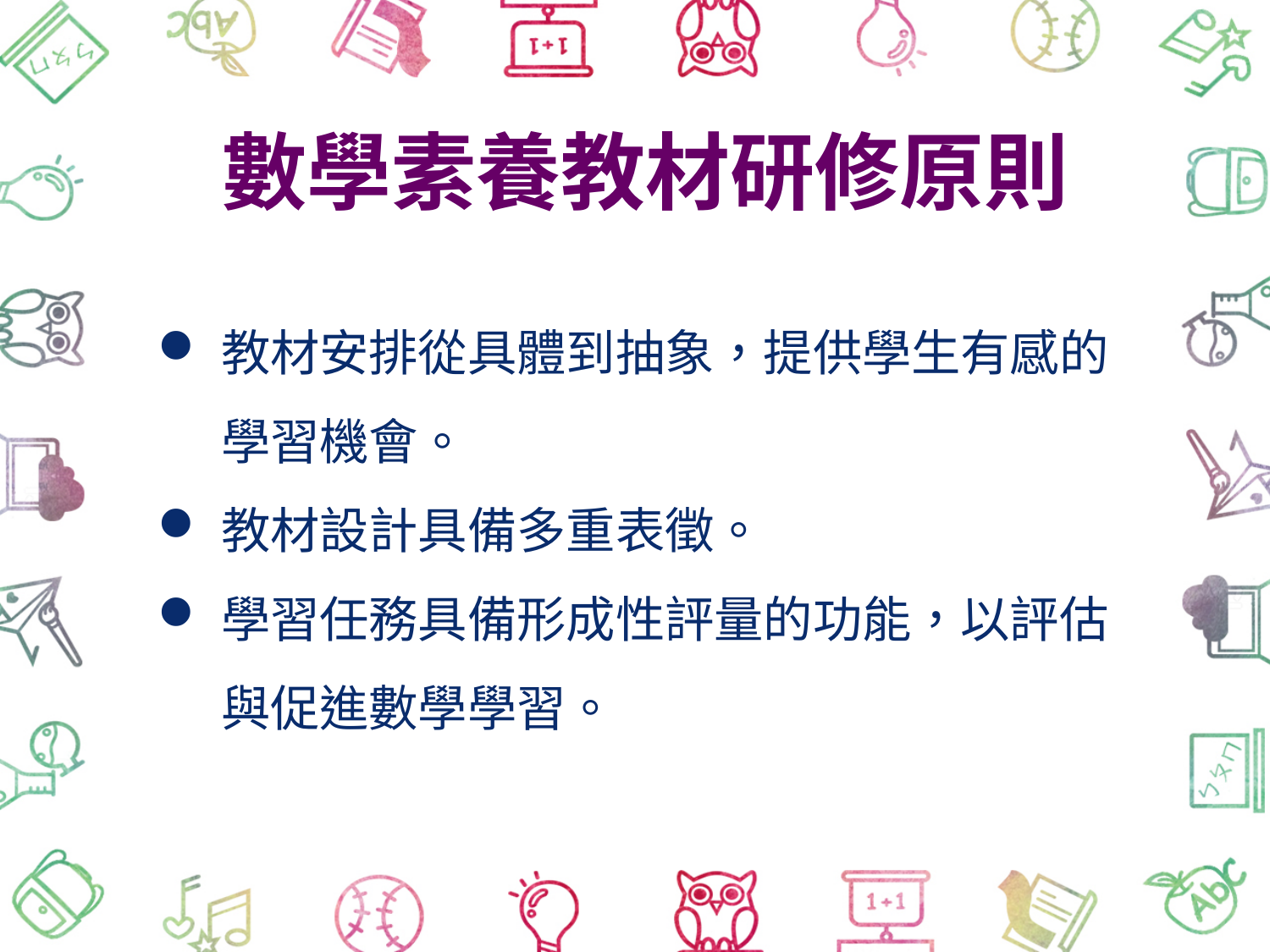

# 數學素養教材研修原則
教材安排從具體到抽象，提供學生有感的學習機會。
教材設計具備多重表徵。
學習任務具備形成性評量的功能，以評估與促進數學學習。